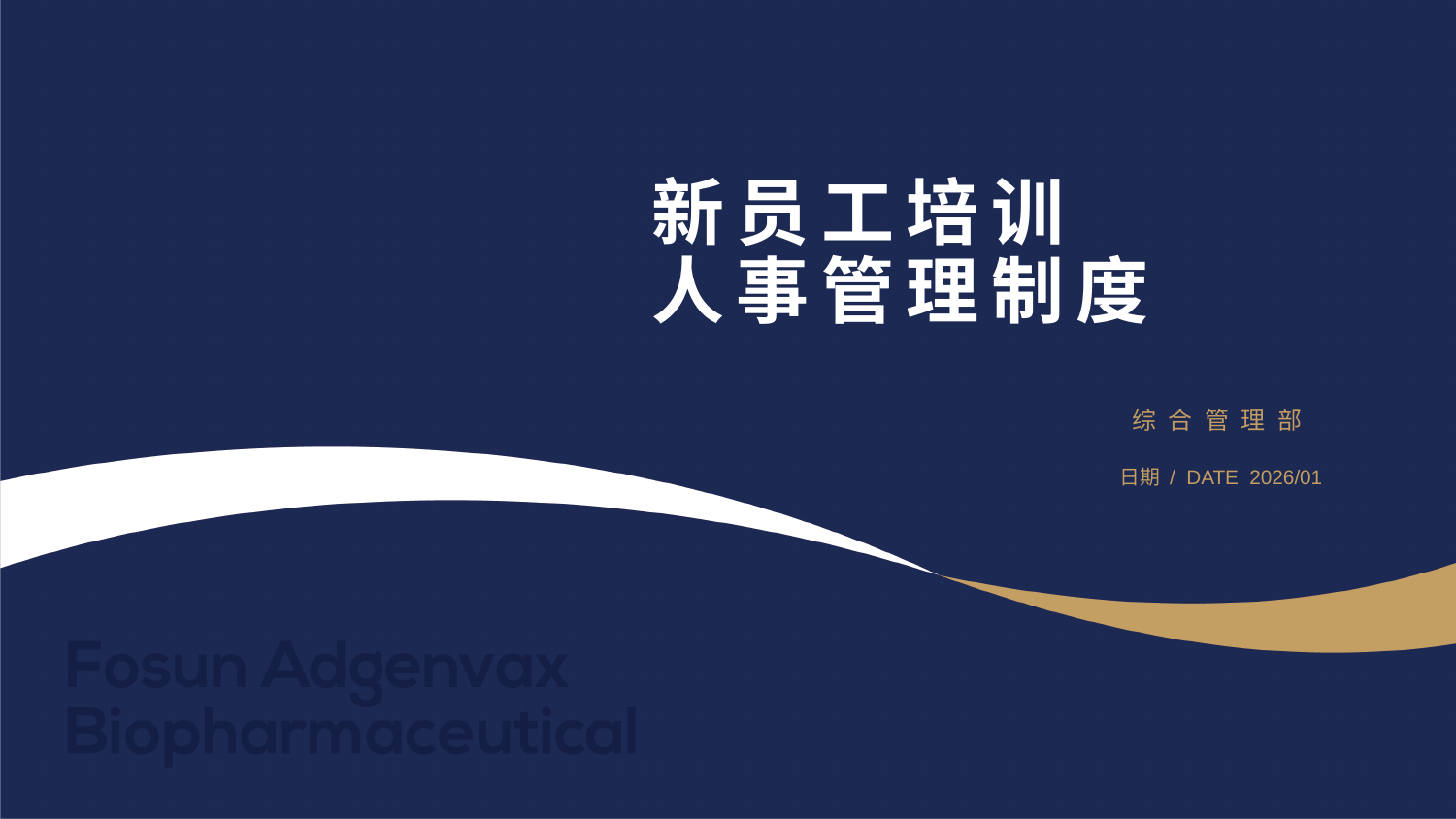

# 新员工培训 人事管理制度
综合管理部
日期 /  DATE  2026/01